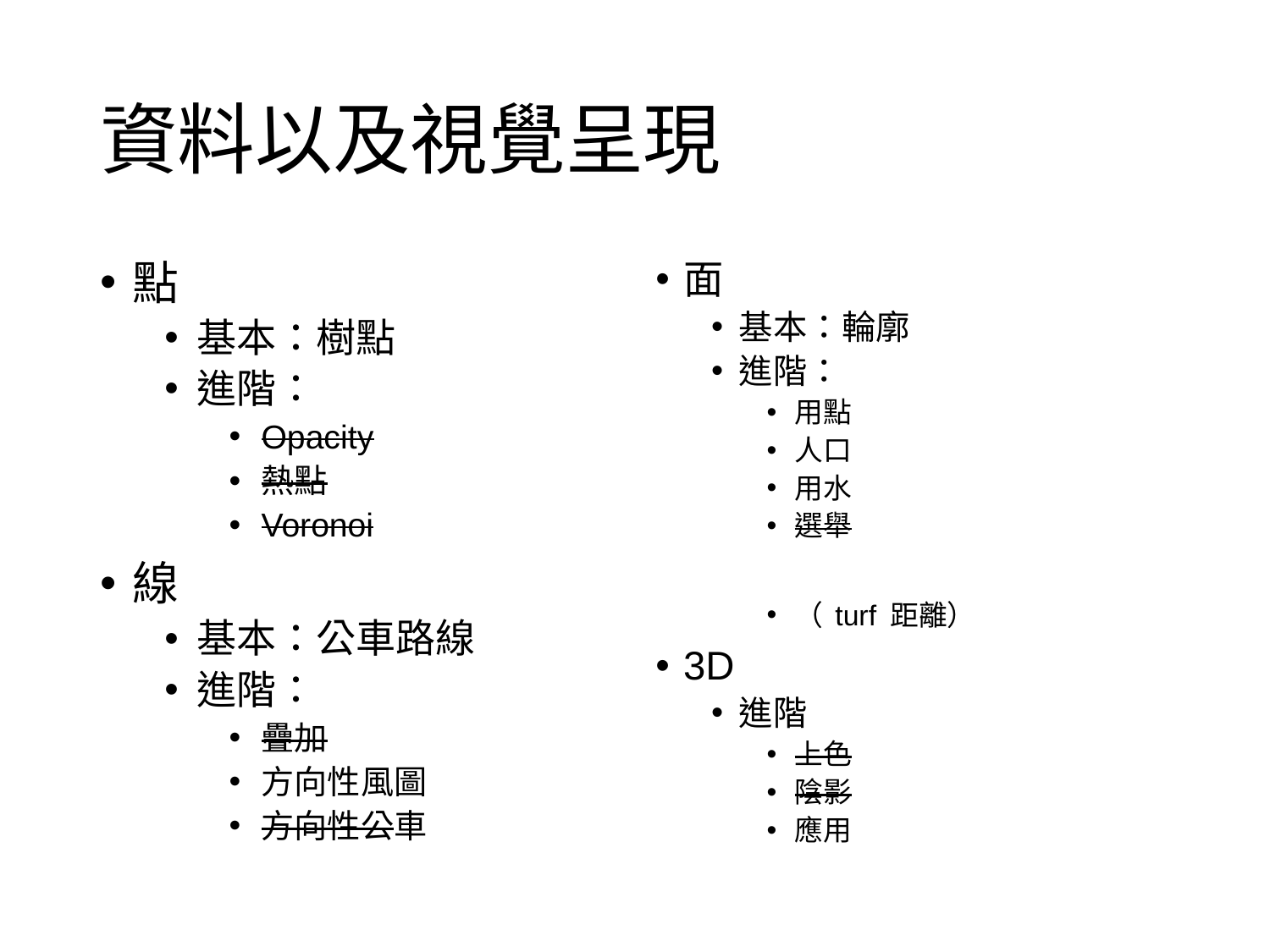

# 資料以及視覺呈現
點
基本：樹點
進階：
Opacity
熱點
Voronoi
線
基本：公車路線
進階：
疊加
方向性風圖
方向性公車
面
基本：輪廓
進階：
用點
人口
用水
選舉

（ turf 距離）
3D
進階
上色
陰影
應用